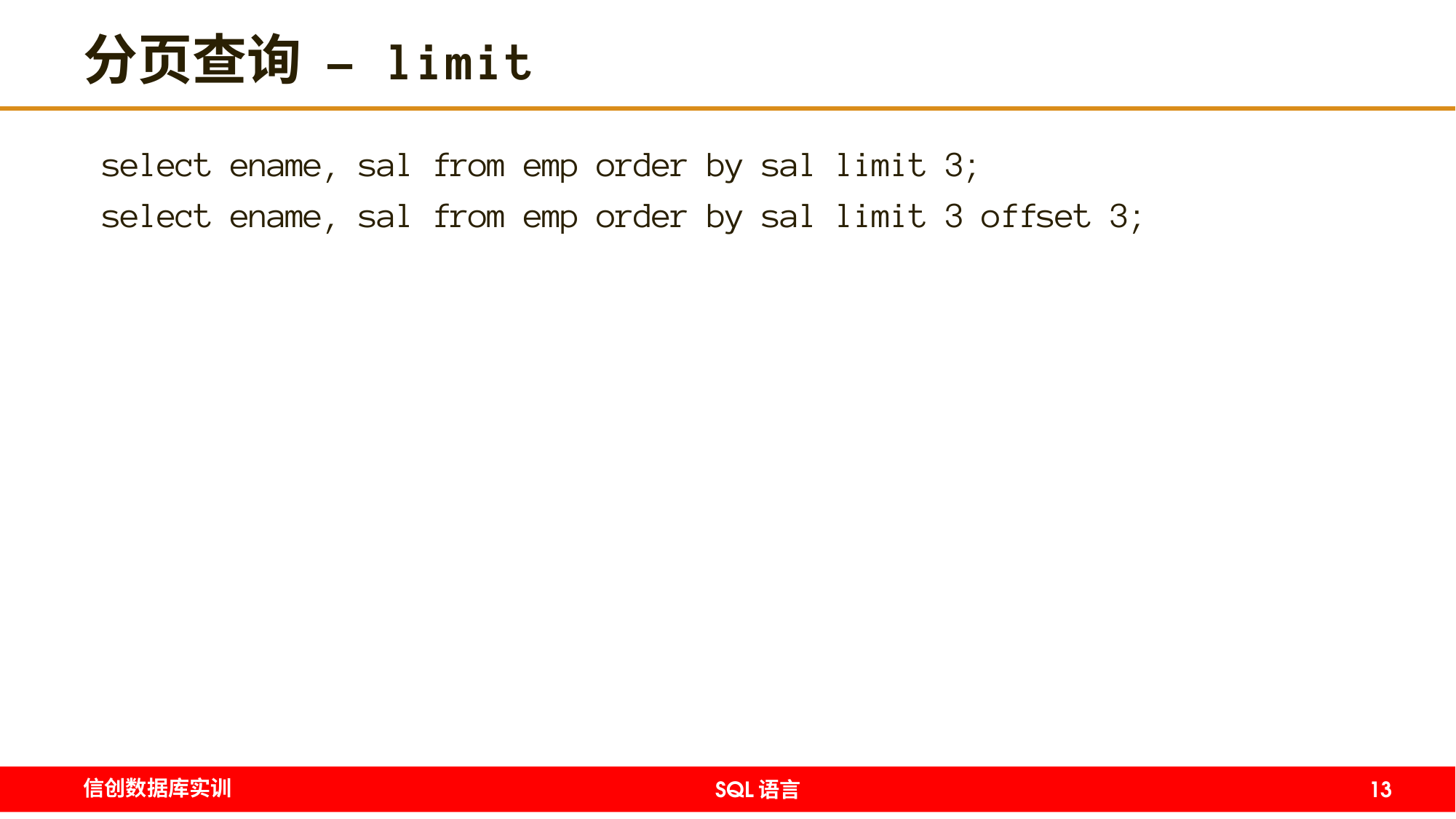

# 分页查询 - limit
select ename, sal from emp order by sal limit 3;
select ename, sal from emp order by sal limit 3 offset 3;